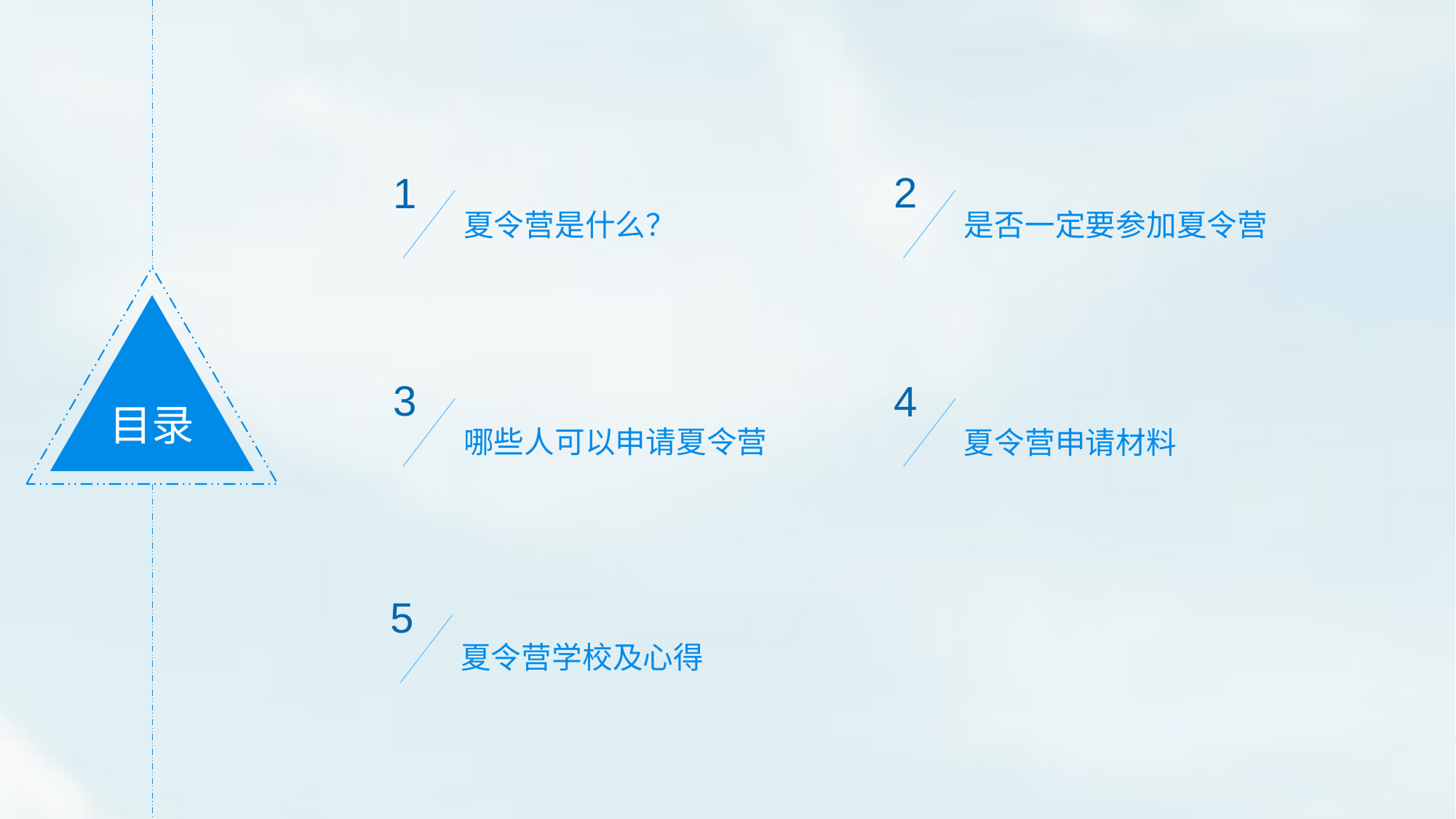

2
是否一定要参加夏令营
1
夏令营是什么？

目录
3
哪些人可以申请夏令营
4
夏令营申请材料
5
夏令营学校及心得